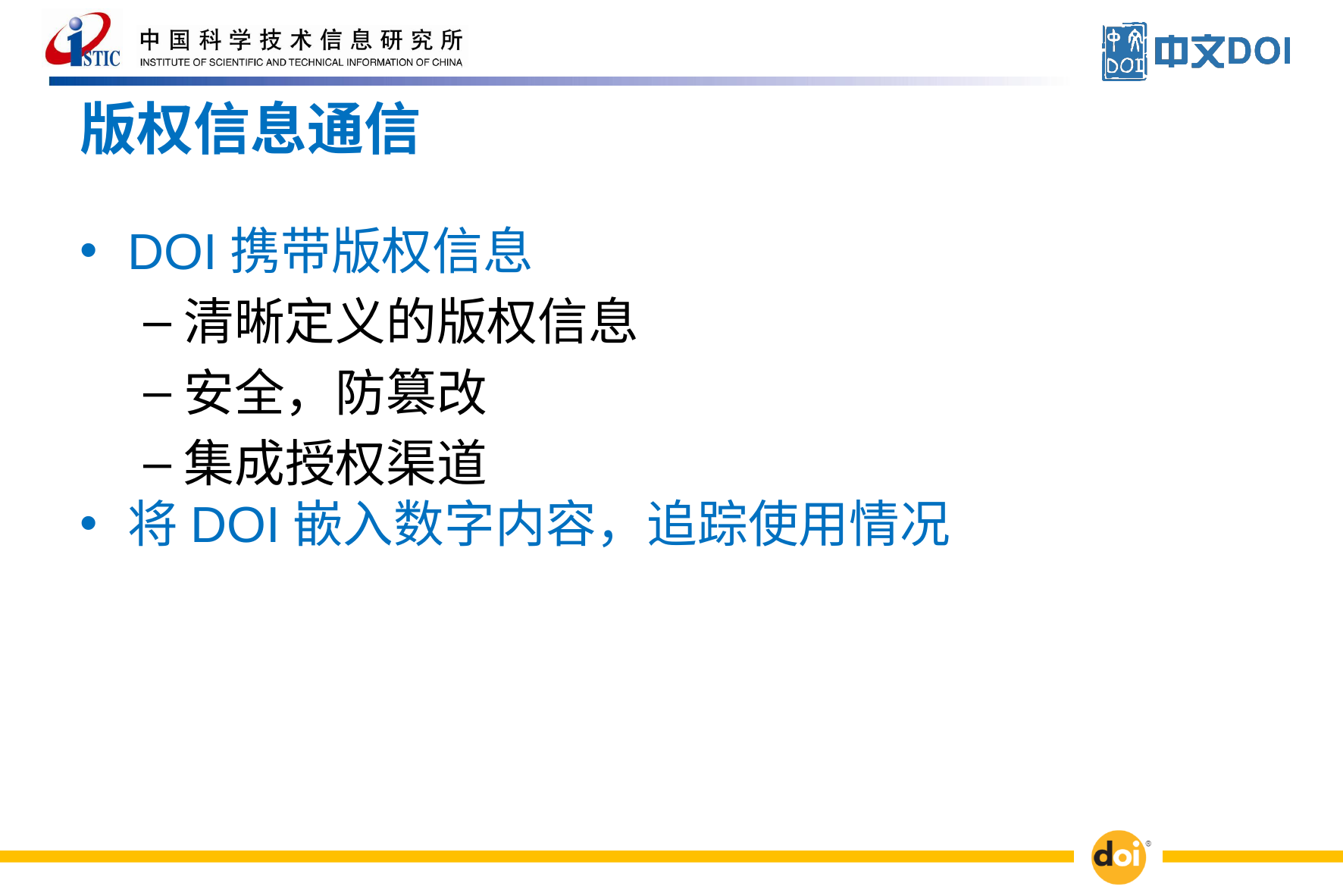

# 版权信息通信
DOI携带版权信息
清晰定义的版权信息
安全，防篡改
集成授权渠道
将DOI嵌入数字内容，追踪使用情况